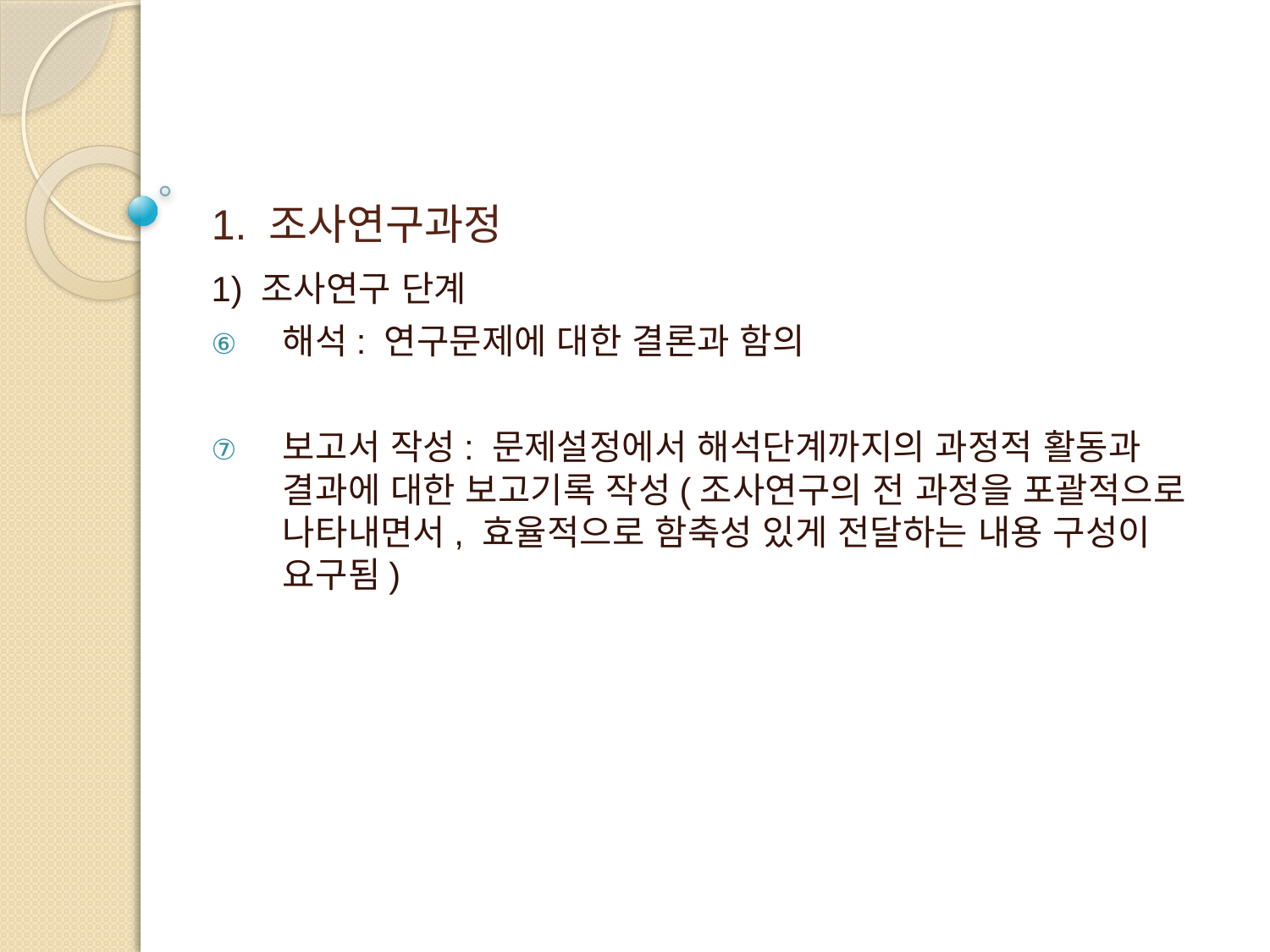

# 1. 조사연구과정
1) 조사연구 단계
해석: 연구문제에 대한 결론과 함의

보고서 작성: 문제설정에서 해석단계까지의 과정적 활동과 결과에 대한 보고기록 작성(조사연구의 전 과정을 포괄적으로 나타내면서, 효율적으로 함축성 있게 전달하는 내용 구성이 요구됨)